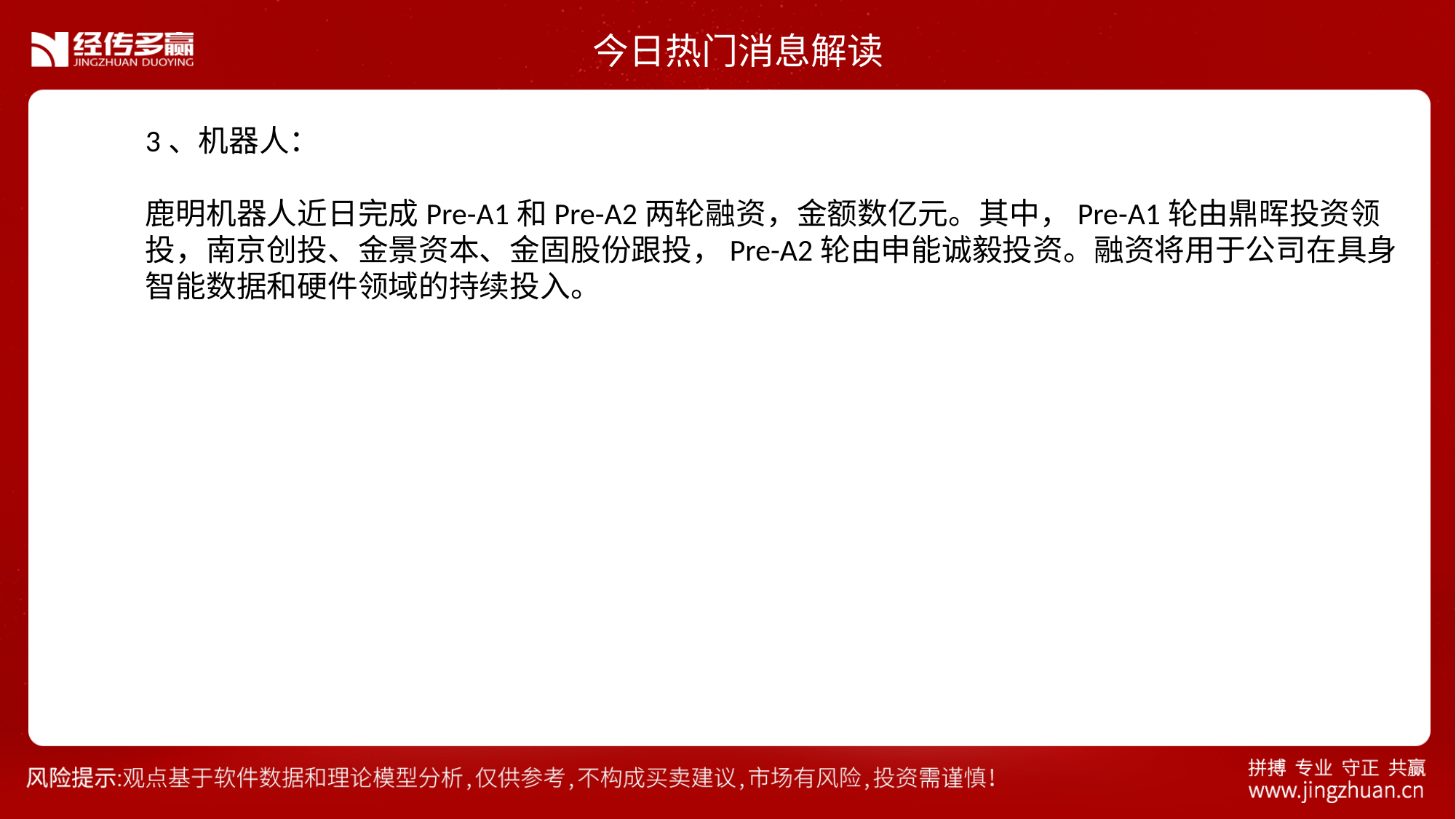

今日热门消息解读
3、机器人：

鹿明机器人近日完成Pre-A1和Pre-A2两轮融资，金额数亿元。其中，Pre-A1轮由鼎晖投资领投，南京创投、金景资本、金固股份跟投，Pre-A2轮由申能诚毅投资。融资将用于公司在具身智能数据和硬件领域的持续投入。